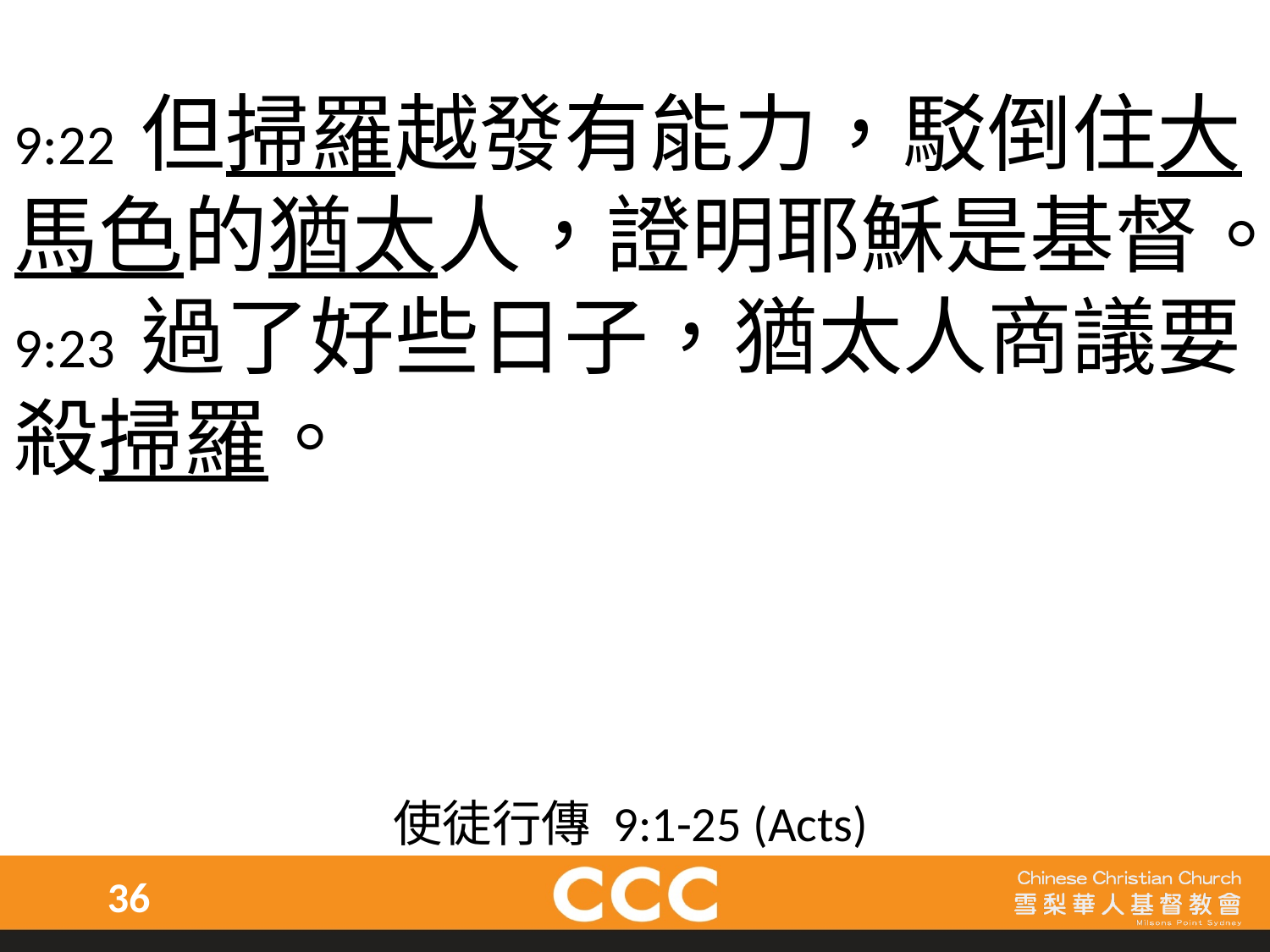

9:22 但掃羅越發有能力，駁倒住大馬色的猶太人，證明耶穌是基督。
9:23 過了好些日子，猶太人商議要殺掃羅。

使徒行傳 9:1-25 (Acts)
36